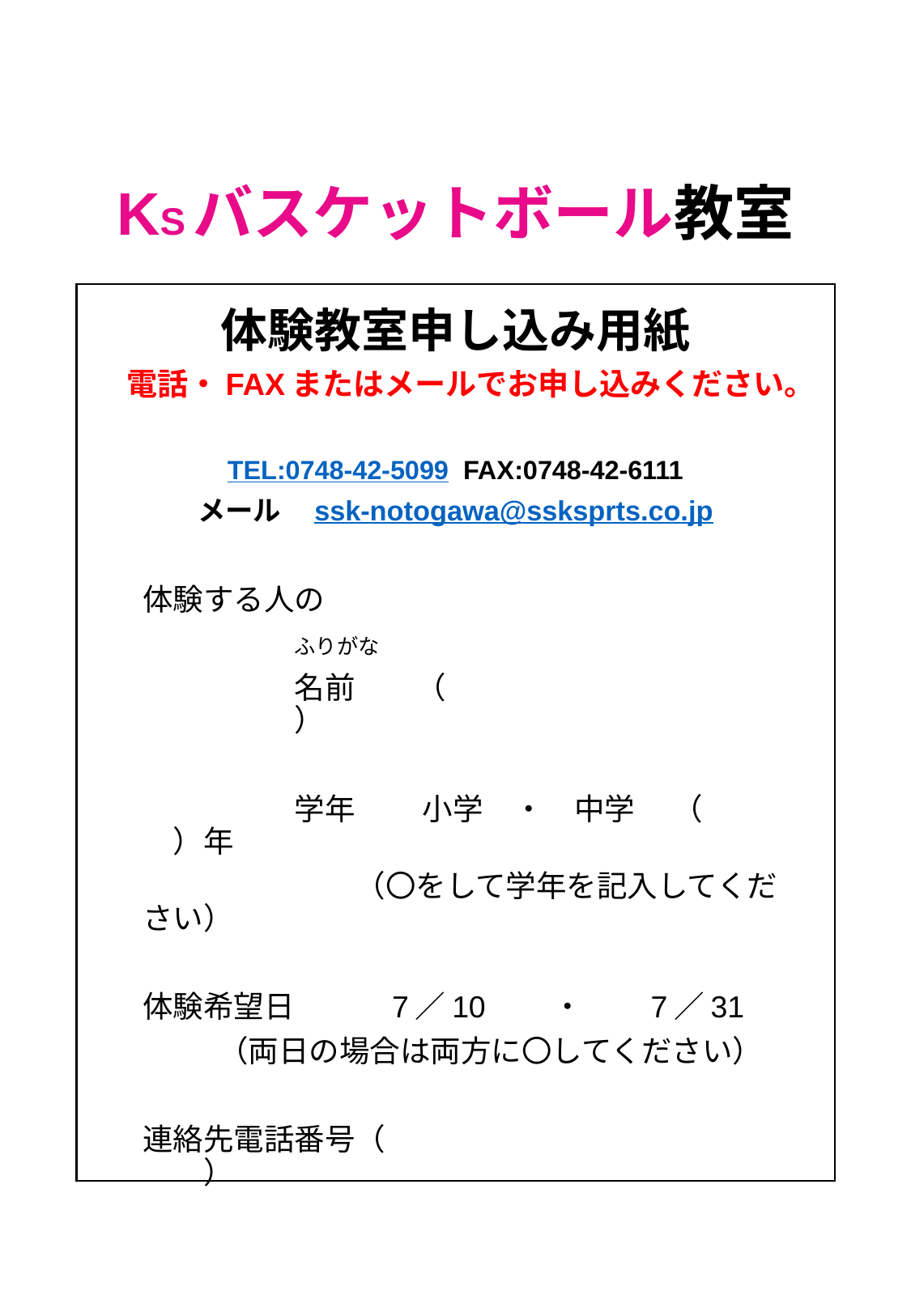

# KSバスケットボール教室

体験教室申し込み用紙
電話・FAXまたはメールでお申し込みください。

TEL:0748-42-5099  FAX:0748-42-6111
メール　ssk-notogawa@ssksprts.co.jp

体験する人の
　　　　　ふりがな
　　　　　名前　　（　　　　　　　　　　　　　　　　）

　　　　　学年　　 小学　・　中学 　（　　　）年
　　　　　　　（〇をして学年を記入してください）

体験希望日　　　7／10　　・　　7／31
          （両日の場合は両方に〇してください）

連絡先電話番号（　　　　　　　　　　　　　　　）